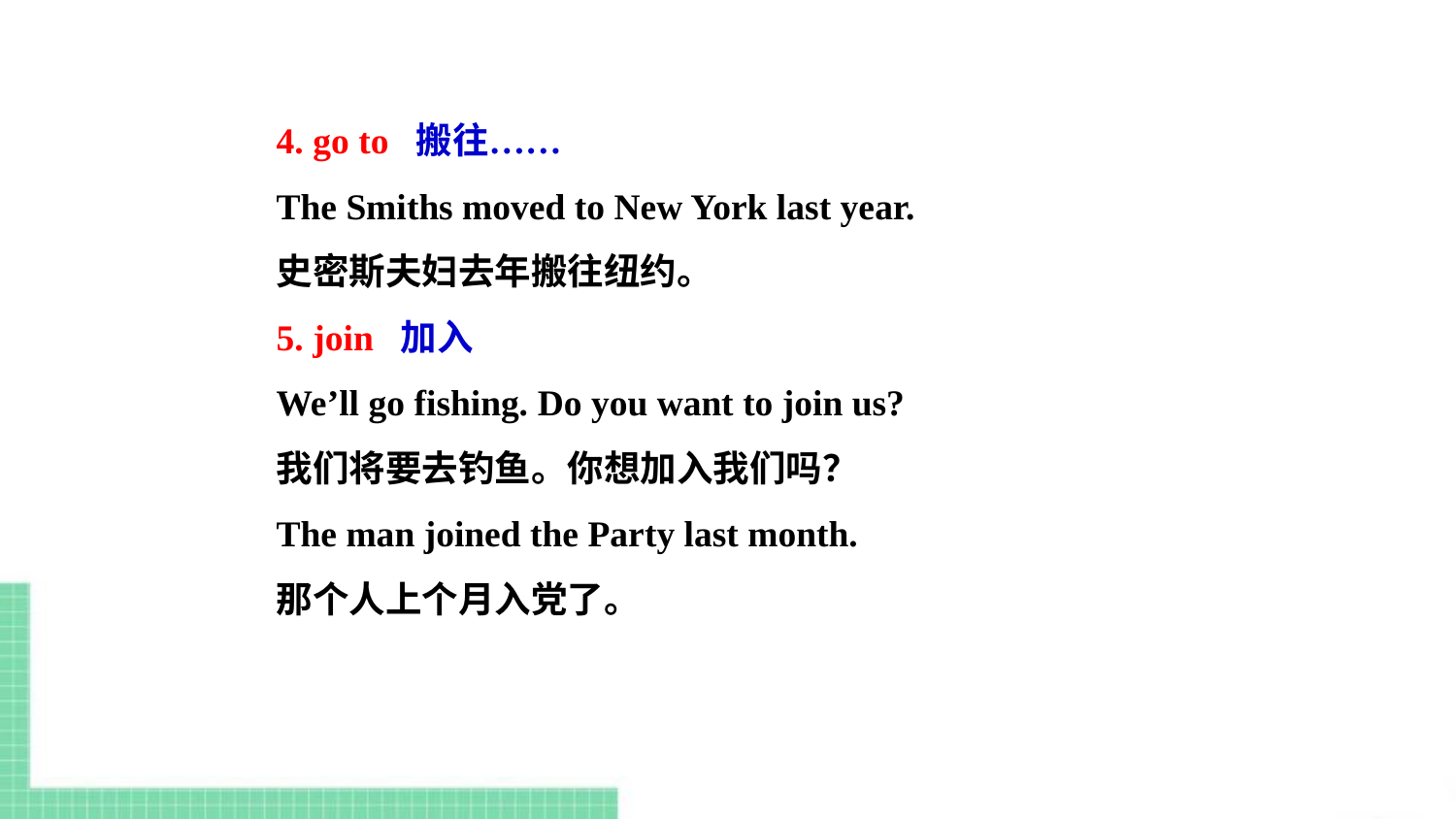

4. go to  搬往……
The Smiths moved to New York last year.
史密斯夫妇去年搬往纽约。
5. join  加入
We’ll go fishing. Do you want to join us?
我们将要去钓鱼。你想加入我们吗？
The man joined the Party last month.
那个人上个月入党了。